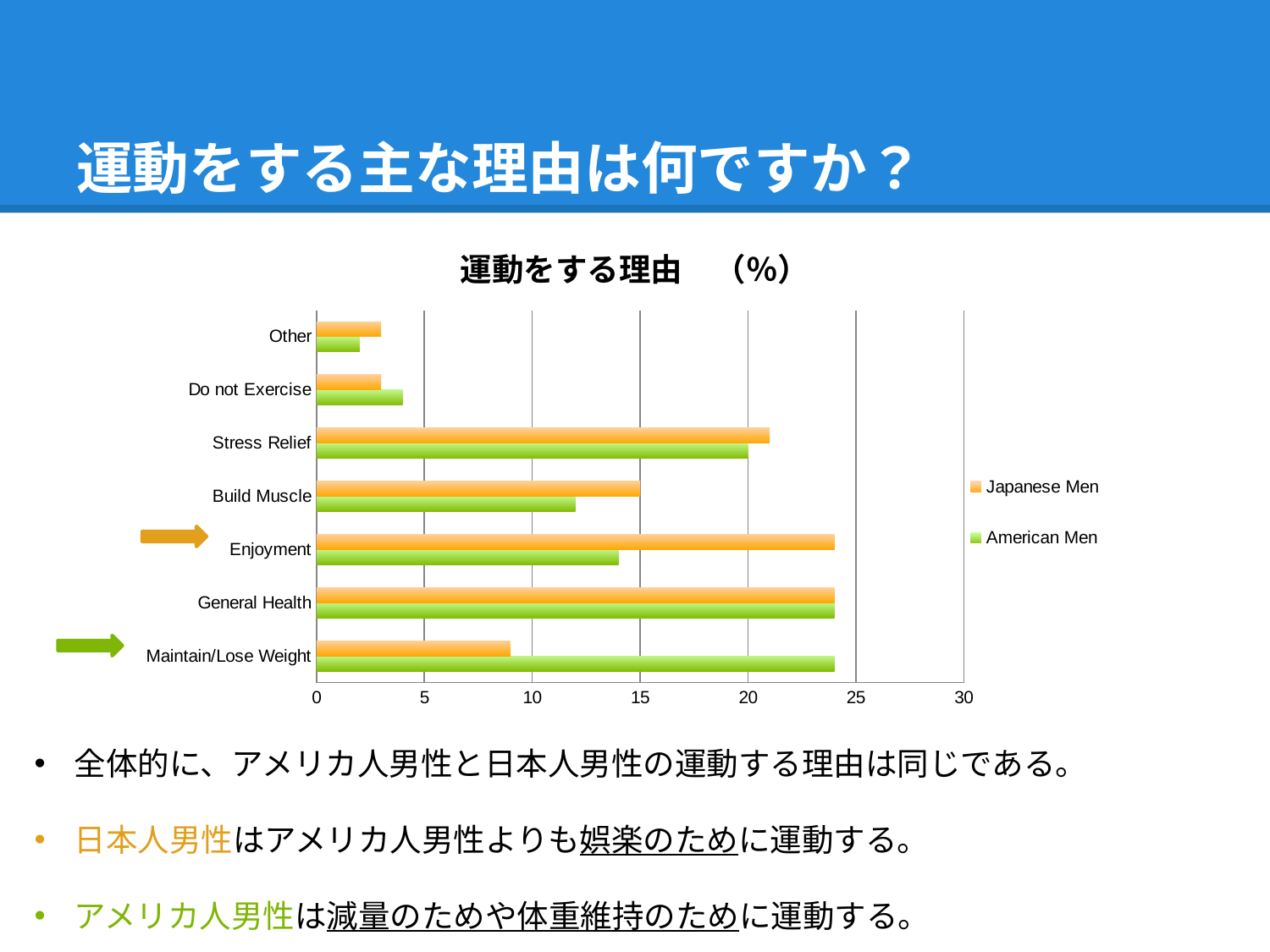

# 運動をする主な理由は何ですか？

### Chart: 運動をする理由　（％）

| Category | American Men | Japanese Men |
|---|---|---|
| Maintain/Lose Weight | 24.0 | 9.0 |
| General Health | 24.0 | 24.0 |
| Enjoyment | 14.0 | 24.0 |
| Build Muscle | 12.0 | 15.0 |
| Stress Relief | 20.0 | 21.0 |
| Do not Exercise | 4.0 | 3.0 |
| Other | 2.0 | 3.0 |

全体的に、アメリカ人男性と日本人男性の運動する理由は同じである。

日本人男性はアメリカ人男性よりも娯楽のために運動する。

アメリカ人男性は減量のためや体重維持のために運動する。